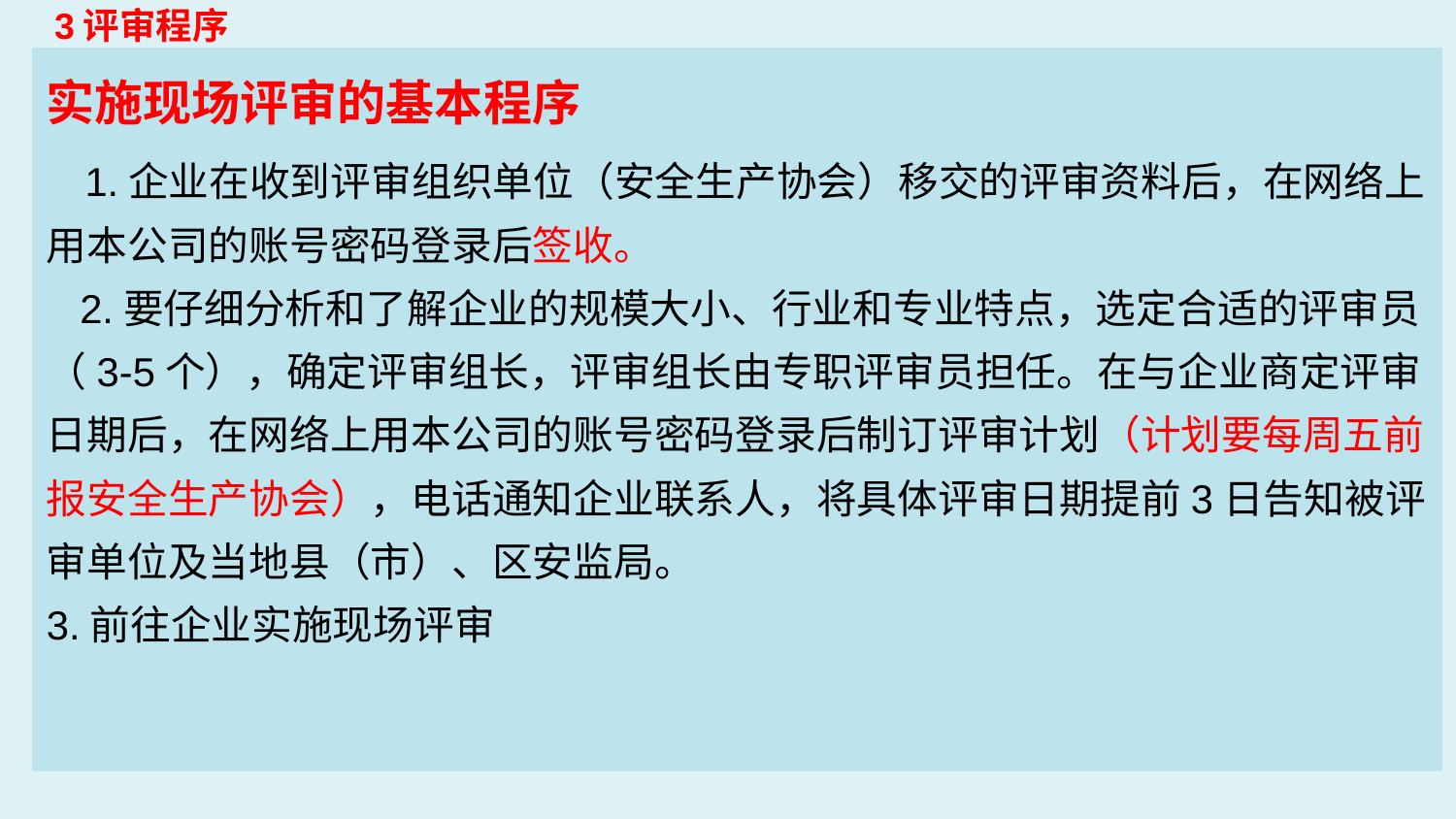

3评审程序
实施现场评审的基本程序
   1.企业在收到评审组织单位（安全生产协会）移交的评审资料后，在网络上用本公司的账号密码登录后签收。
   2.要仔细分析和了解企业的规模大小、行业和专业特点，选定合适的评审员（3-5个），确定评审组长，评审组长由专职评审员担任。在与企业商定评审日期后，在网络上用本公司的账号密码登录后制订评审计划（计划要每周五前报安全生产协会），电话通知企业联系人，将具体评审日期提前3日告知被评审单位及当地县（市）、区安监局。
3.前往企业实施现场评审